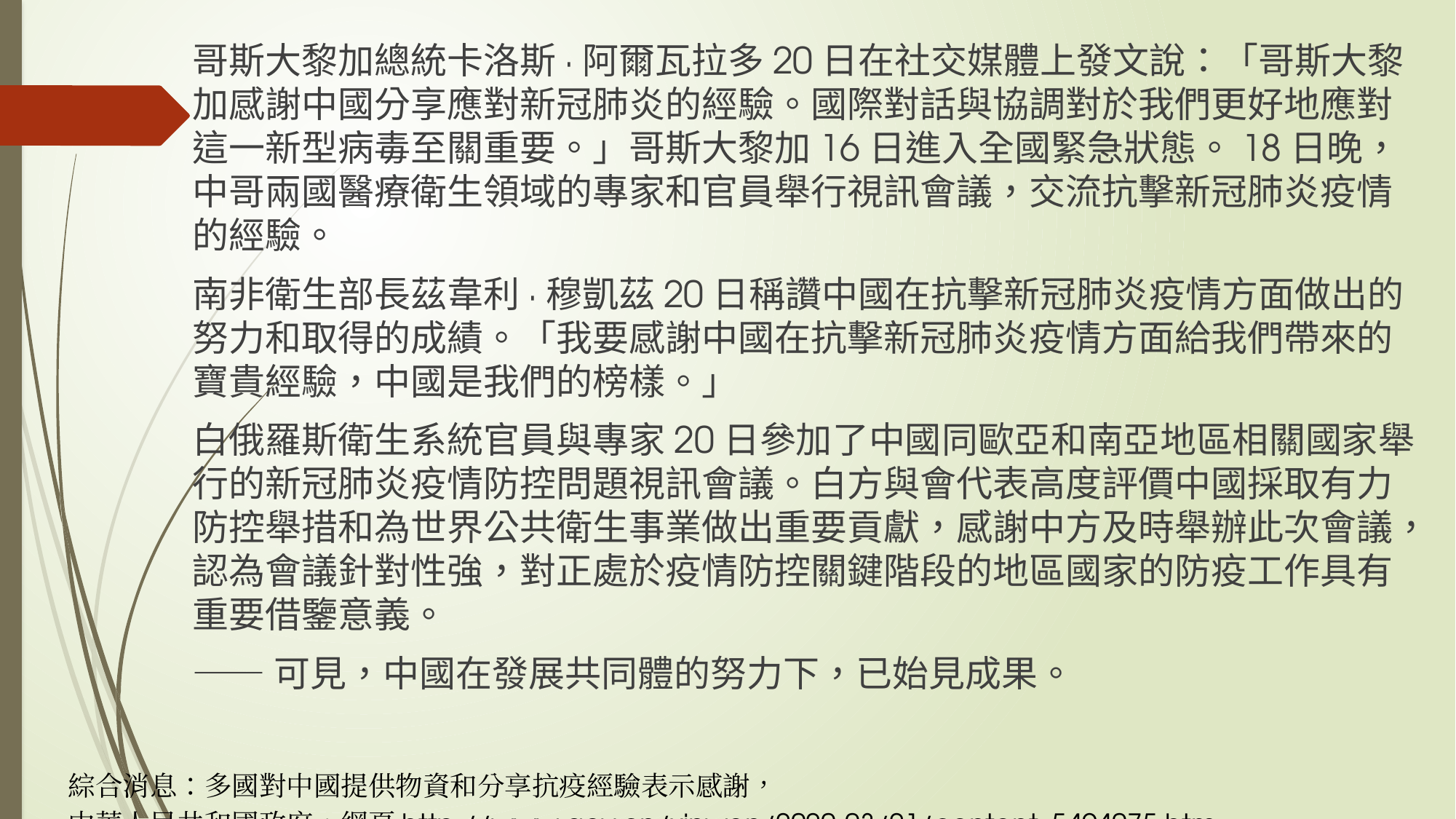

哥斯大黎加總統卡洛斯·阿爾瓦拉多20日在社交媒體上發文說：「哥斯大黎加感謝中國分享應對新冠肺炎的經驗。國際對話與協調對於我們更好地應對這一新型病毒至關重要。」哥斯大黎加16日進入全國緊急狀態。18日晚，中哥兩國醫療衛生領域的專家和官員舉行視訊會議，交流抗擊新冠肺炎疫情的經驗。
南非衛生部長茲韋利·穆凱茲20日稱讚中國在抗擊新冠肺炎疫情方面做出的努力和取得的成績。「我要感謝中國在抗擊新冠肺炎疫情方面給我們帶來的寶貴經驗，中國是我們的榜樣。」
白俄羅斯衛生系統官員與專家20日參加了中國同歐亞和南亞地區相關國家舉行的新冠肺炎疫情防控問題視訊會議。白方與會代表高度評價中國採取有力防控舉措和為世界公共衛生事業做出重要貢獻，感謝中方及時舉辦此次會議，認為會議針對性強，對正處於疫情防控關鍵階段的地區國家的防疫工作具有重要借鑒意義。
——可見，中國在發展共同體的努力下，已始見成果。
綜合消息：多國對中國提供物資和分享抗疫經驗表示感謝， 中華人民共和國政府，網頁http://www.gov.cn/xinwen/2020-03/21/content_5494075.htm